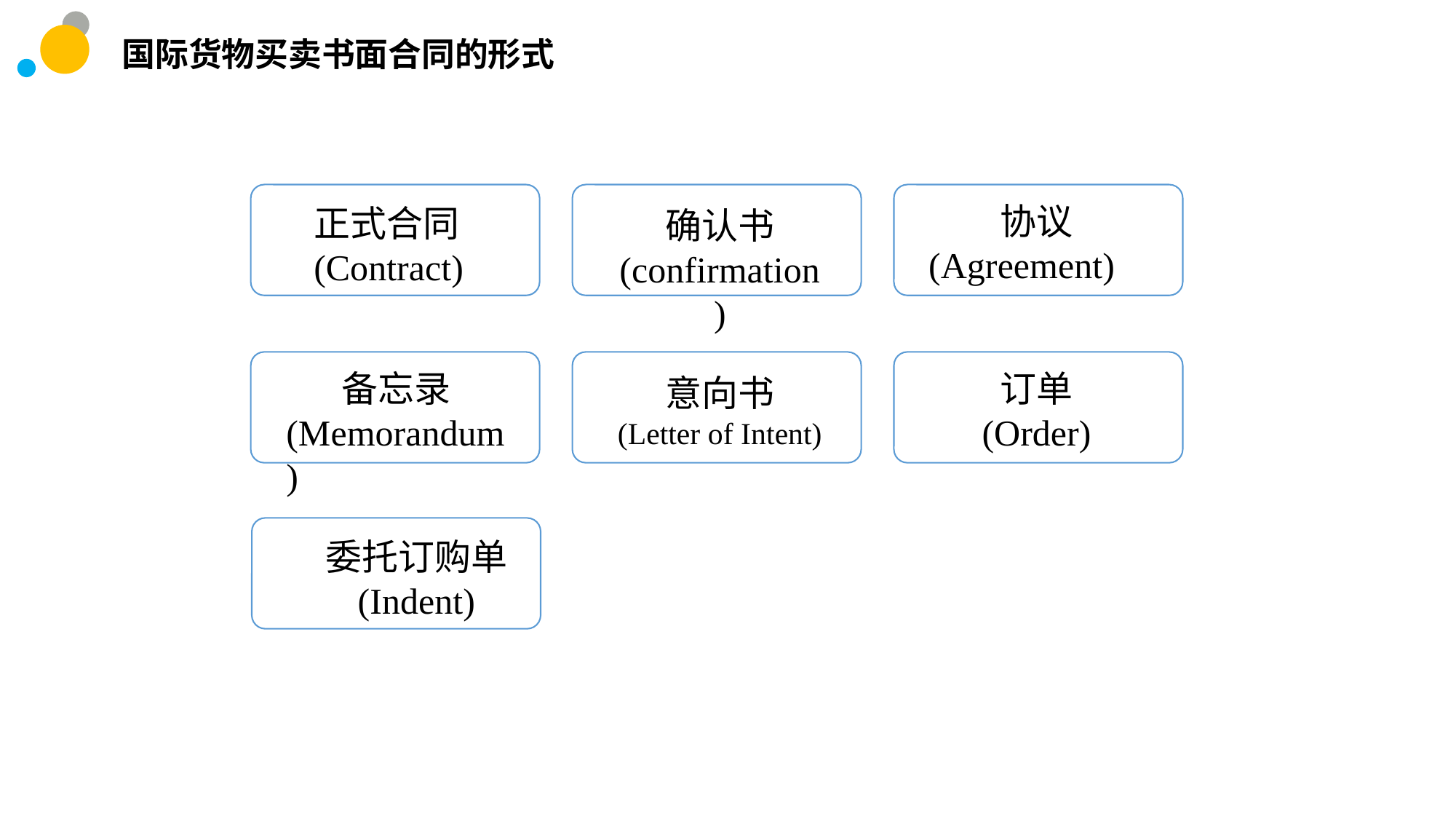

国际货物买卖书面合同的形式

正式合同
(Contract)

确认书
(confirmation)

协议
(Agreement)

备忘录
(Memorandum)

意向书
(Letter of Intent)

订单
(Order)

委托订购单
(Indent)